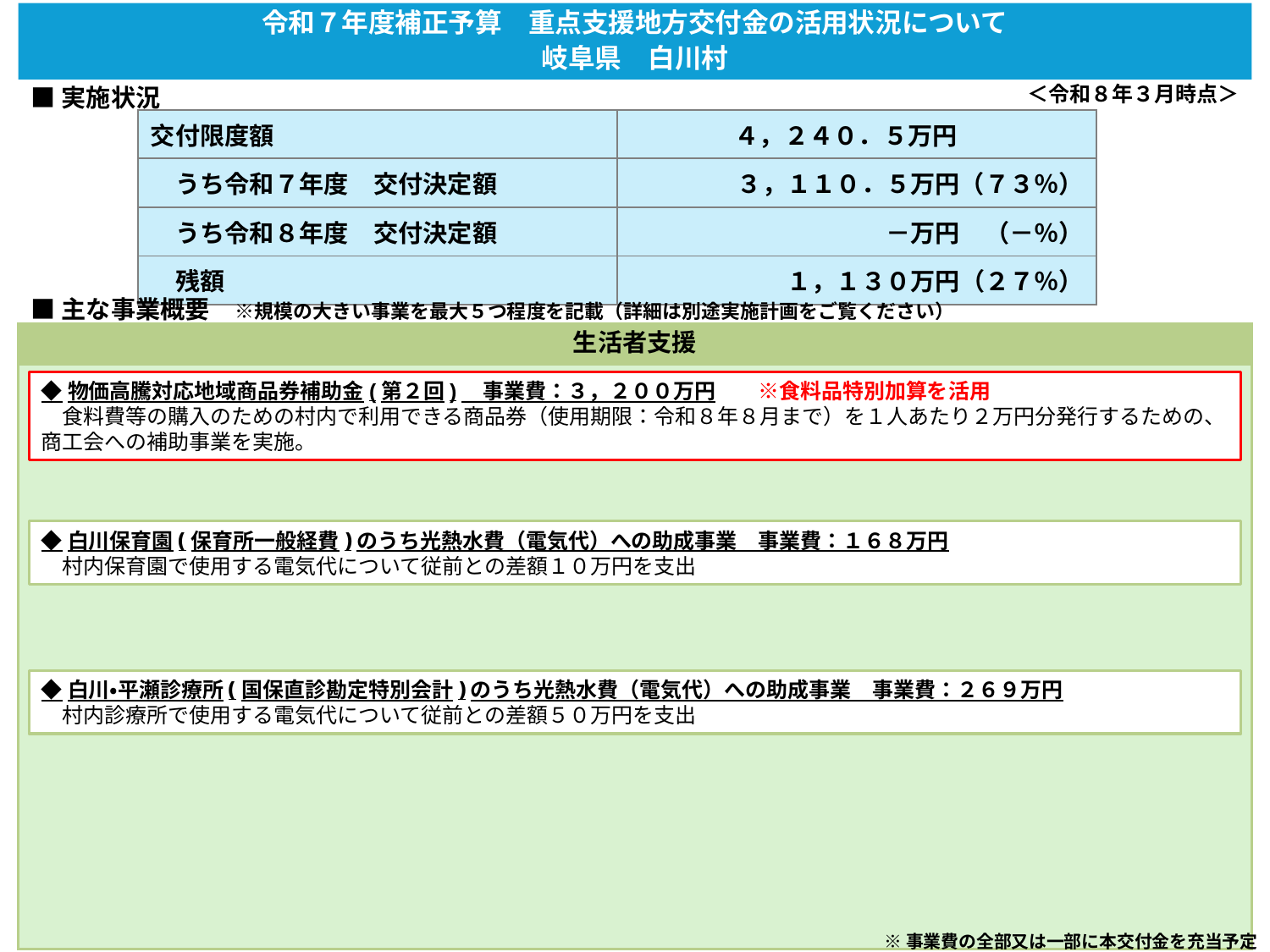

令和７年度補正予算　重点支援地方交付金の活用状況について
岐阜県　白川村
＜令和８年３月時点＞
■実施状況
| 交付限度額 | ４，２４０．５万円 |
| --- | --- |
| うち令和７年度　交付決定額 | ３，１１０．５万円（７３％） |
| うち令和８年度　交付決定額 | －万円　（－％） |
| 残額 | １，１３０万円（２７％） |
■主な事業概要　※規模の大きい事業を最大５つ程度を記載（詳細は別途実施計画をご覧ください）
生活者支援

◆物価高騰対応地域商品券補助金(第２回)　事業費：３，２００万円　　※食料品特別加算を活用
　食料費等の購入のための村内で利用できる商品券（使用期限：令和８年８月まで）を１人あたり２万円分発行するための、商工会への補助事業を実施。
◆白川保育園(保育所一般経費)のうち光熱水費（電気代）への助成事業　事業費：１６８万円
　村内保育園で使用する電気代について従前との差額１０万円を支出
◆白川・平瀬診療所(国保直診勘定特別会計)のうち光熱水費（電気代）への助成事業　事業費：２６９万円
　村内診療所で使用する電気代について従前との差額５０万円を支出
※事業費の全部又は一部に本交付金を充当予定